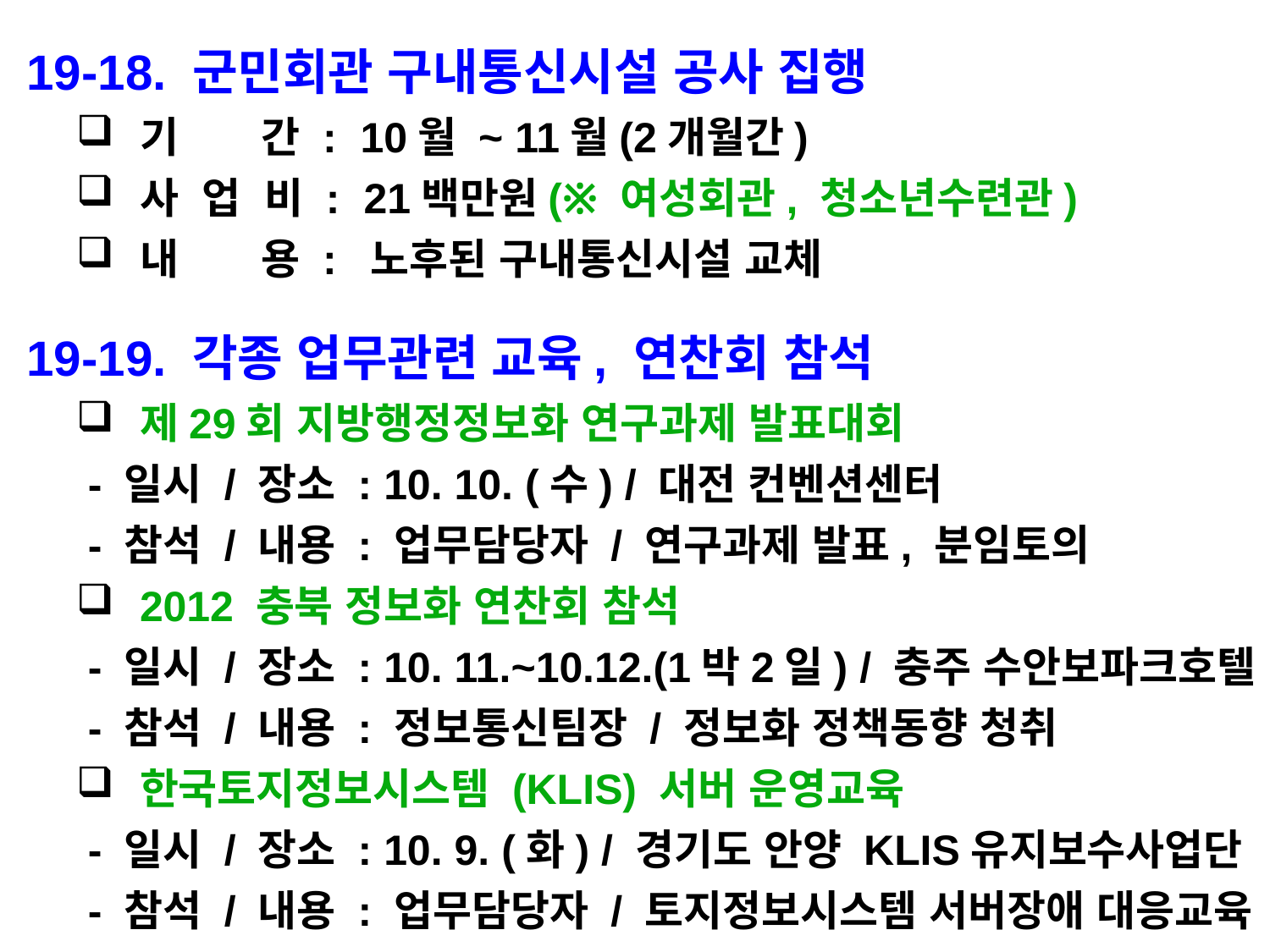

19-18. 군민회관 구내통신시설 공사 집행
기       간 :  10월 ~ 11월(2개월간)
사  업  비 :  21백만원(※ 여성회관, 청소년수련관)
내       용 :  노후된 구내통신시설 교체

 19-19. 각종 업무관련 교육, 연찬회 참석
제29회 지방행정정보화 연구과제 발표대회
 - 일시 / 장소 : 10. 10. (수) / 대전 컨벤션센터
 - 참석 / 내용 : 업무담당자 / 연구과제 발표, 분임토의
2012 충북 정보화 연찬회 참석
 - 일시 / 장소 : 10. 11.~10.12.(1박2일) / 충주 수안보파크호텔
 - 참석 / 내용 : 정보통신팀장 / 정보화 정책동향 청취
한국토지정보시스템 (KLIS) 서버 운영교육
 - 일시 / 장소 : 10. 9. (화) / 경기도 안양 KLIS유지보수사업단
 - 참석 / 내용 : 업무담당자 / 토지정보시스템 서버장애 대응교육